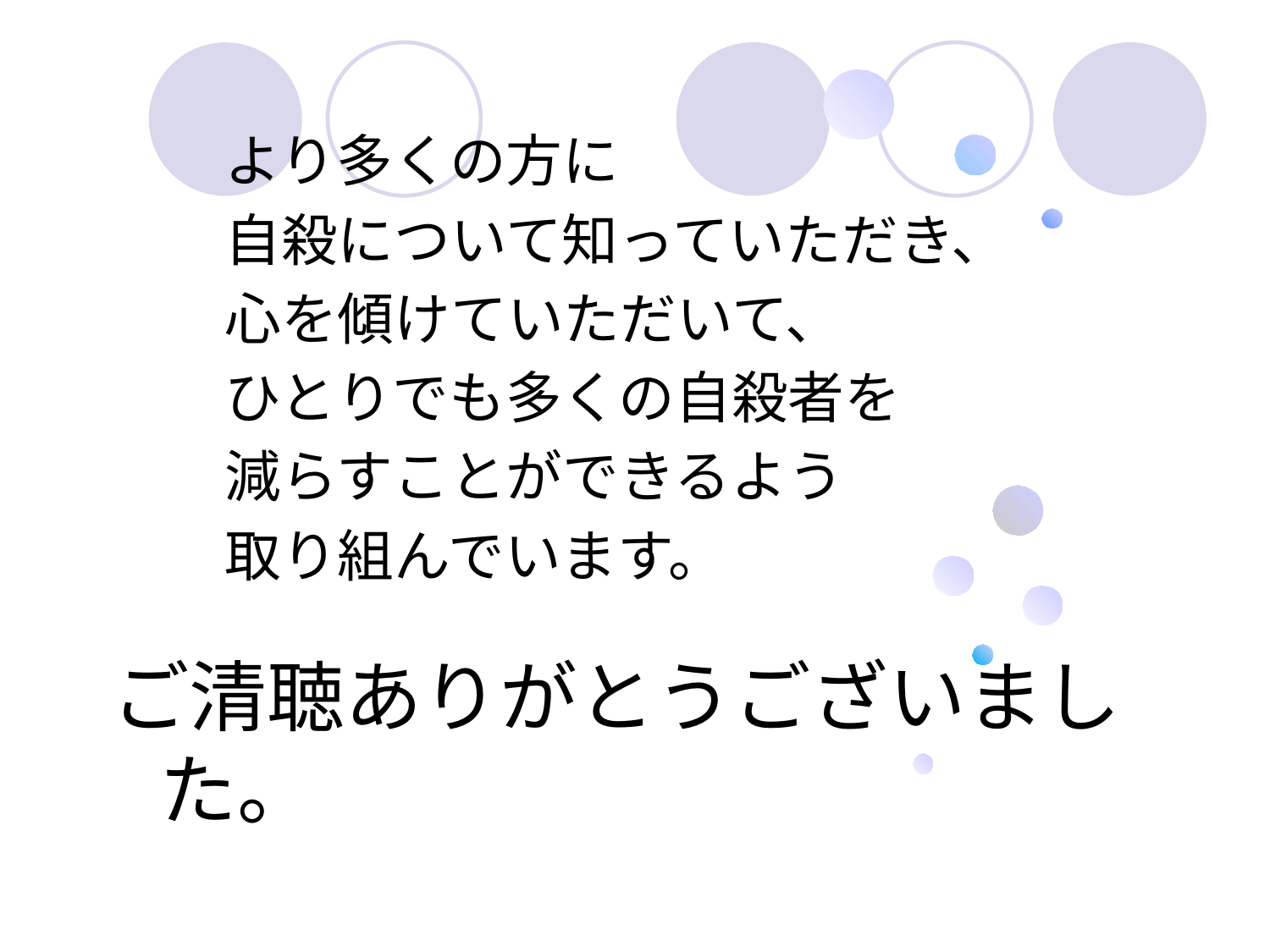

より多くの方に
　　自殺について知っていただき、
　　心を傾けていただいて、
　　ひとりでも多くの自殺者を
　　減らすことができるよう
　　取り組んでいます。

ご清聴ありがとうございました。